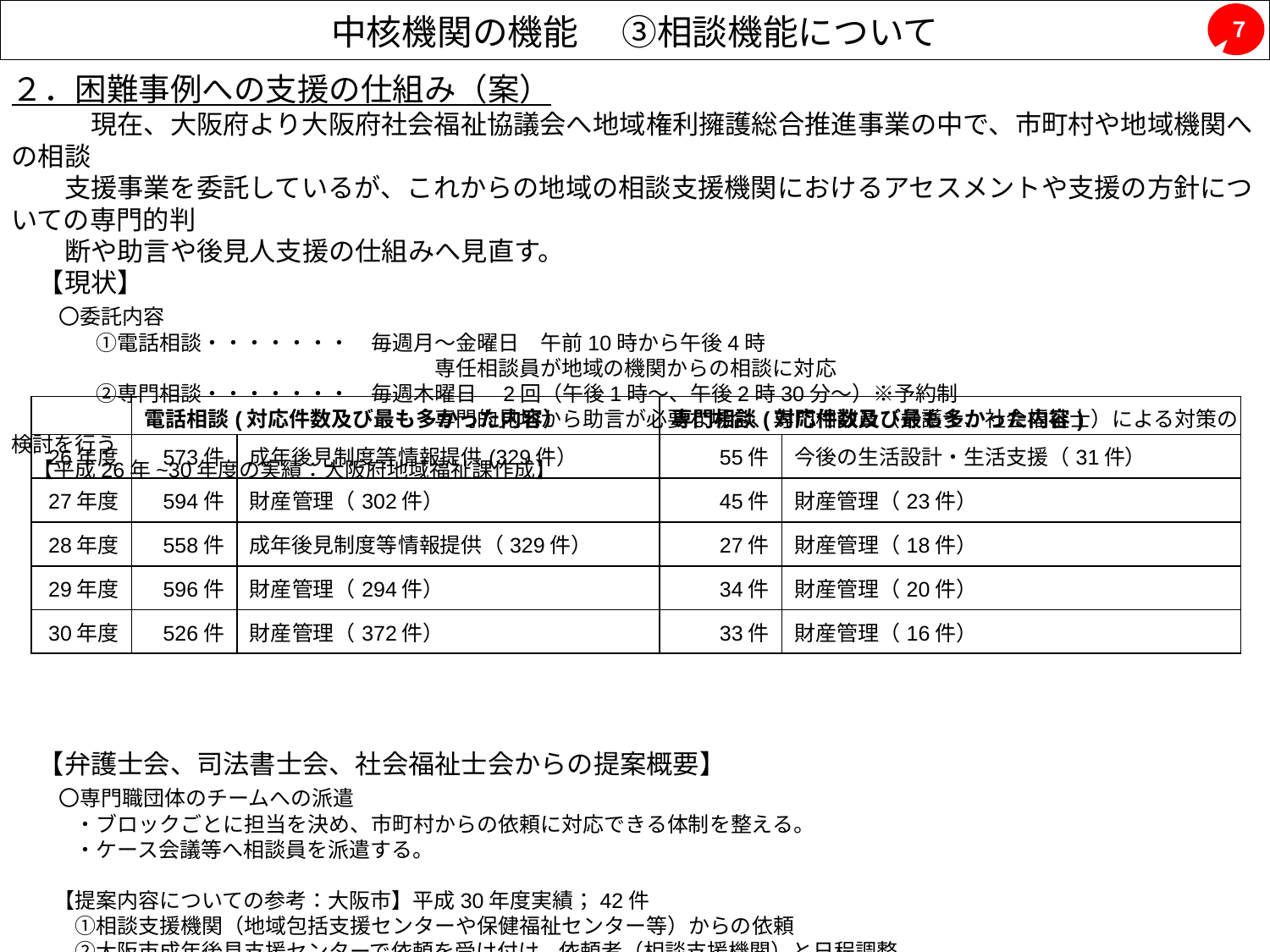

# 中核機関の機能　 ③相談機能について
７

２．困難事例への支援の仕組み（案）
　　　現在、大阪府より大阪府社会福祉協議会へ地域権利擁護総合推進事業の中で、市町村や地域機関への相談
　　支援事業を委託しているが、これからの地域の相談支援機関におけるアセスメントや支援の方針についての専門的判
　　断や助言や後見人支援の仕組みへ見直す。
　【現状】
　　〇委託内容
　　　　①電話相談・・・・・・・　毎週月～金曜日　午前10時から午後4時
　　　　　　　　　　　　　　　　　　　　専任相談員が地域の機関からの相談に対応
　　　　②専門相談・・・・・・・　毎週木曜日　2回（午後1時～、午後2時30分～）※予約制
　　　　　　　　　　　　　　　　　　　　専門的見地から助言が必要な場合、専門相談員（弁護士、社会福祉士）による対策の検討を行う
　【平成26年~30年度の実績：大阪府地域福祉課作成】

　【弁護士会、司法書士会、社会福祉士会からの提案概要】
　　〇専門職団体のチームへの派遣
　　　・ブロックごとに担当を決め、市町村からの依頼に対応できる体制を整える。
　　　・ケース会議等へ相談員を派遣する。

　　【提案内容についての参考：大阪市】平成30年度実績；42件
　　　①相談支援機関（地域包括支援センターや保健福祉センター等）からの依頼
　　　②大阪市成年後見支援センターで依頼を受け付け、依頼者（相談支援機関）と日程調整
　　　③派遣日時が決まり次第、依頼者が参加者全員に開催案内を行う
　　　　会議には、本人は必ず参加。（心身の状況により困難な場合を除く）
　　　※大阪市成年後見支援センターとの委託契約による
|  | 電話相談(対応件数及び最も多かった内容） |  | 専門相談(対応件数及び最も多かった内容) |  |
| --- | --- | --- | --- | --- |
| 26年度 | 573件 | 成年後見制度等情報提供(329件） | 55件 | 今後の生活設計・生活支援（31件） |
| 27年度 | 594件 | 財産管理（302件） | 45件 | 財産管理（23件） |
| 28年度 | 558件 | 成年後見制度等情報提供（329件） | 27件 | 財産管理（18件） |
| 29年度 | 596件 | 財産管理（294件） | 34件 | 財産管理（20件） |
| 30年度 | 526件 | 財産管理（372件） | 33件 | 財産管理（16件） |